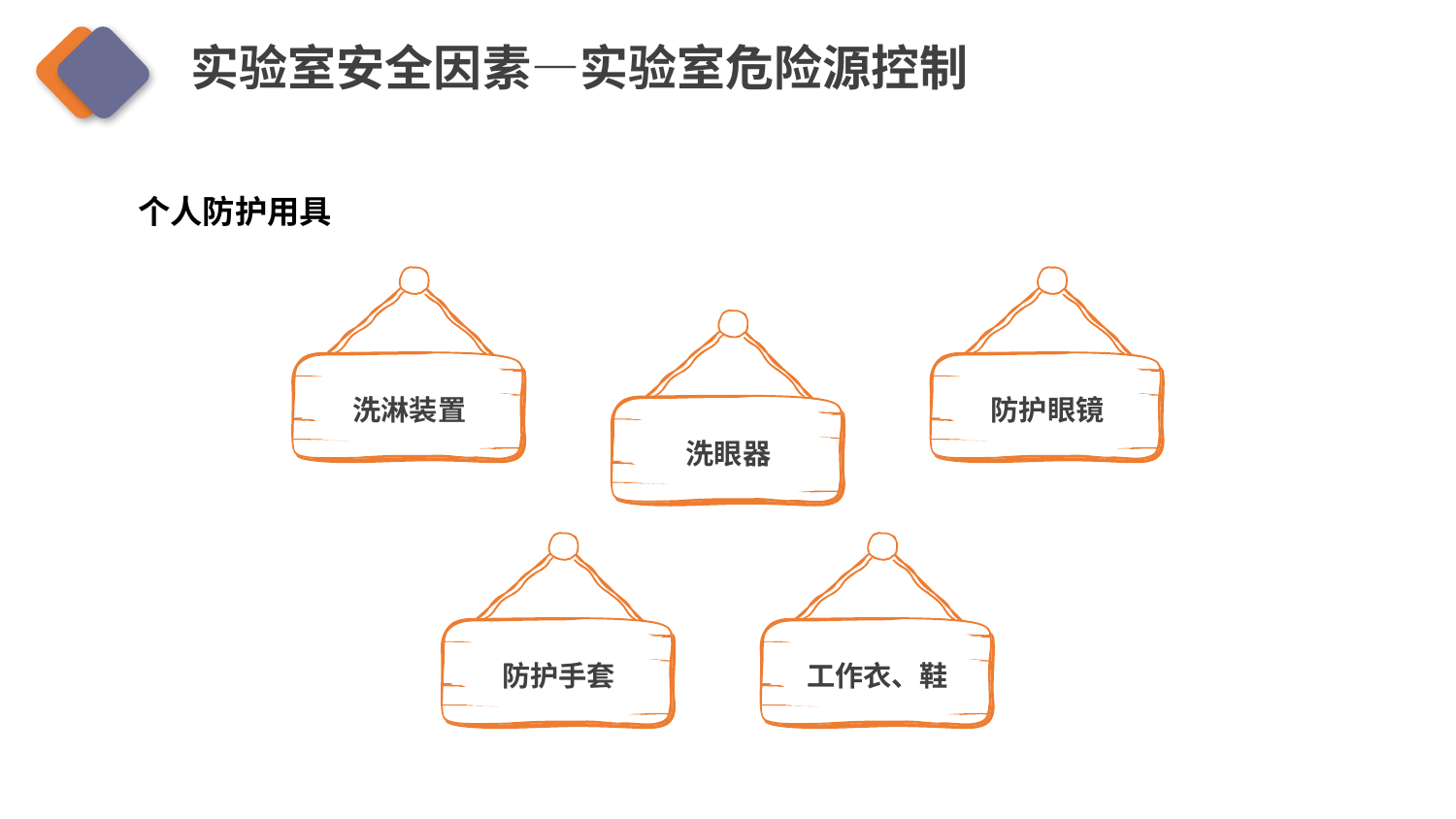

实验室安全因素—实验室危险源控制
个人防护用具

洗淋装置
防护眼镜
洗眼器

防护手套
工作衣、鞋